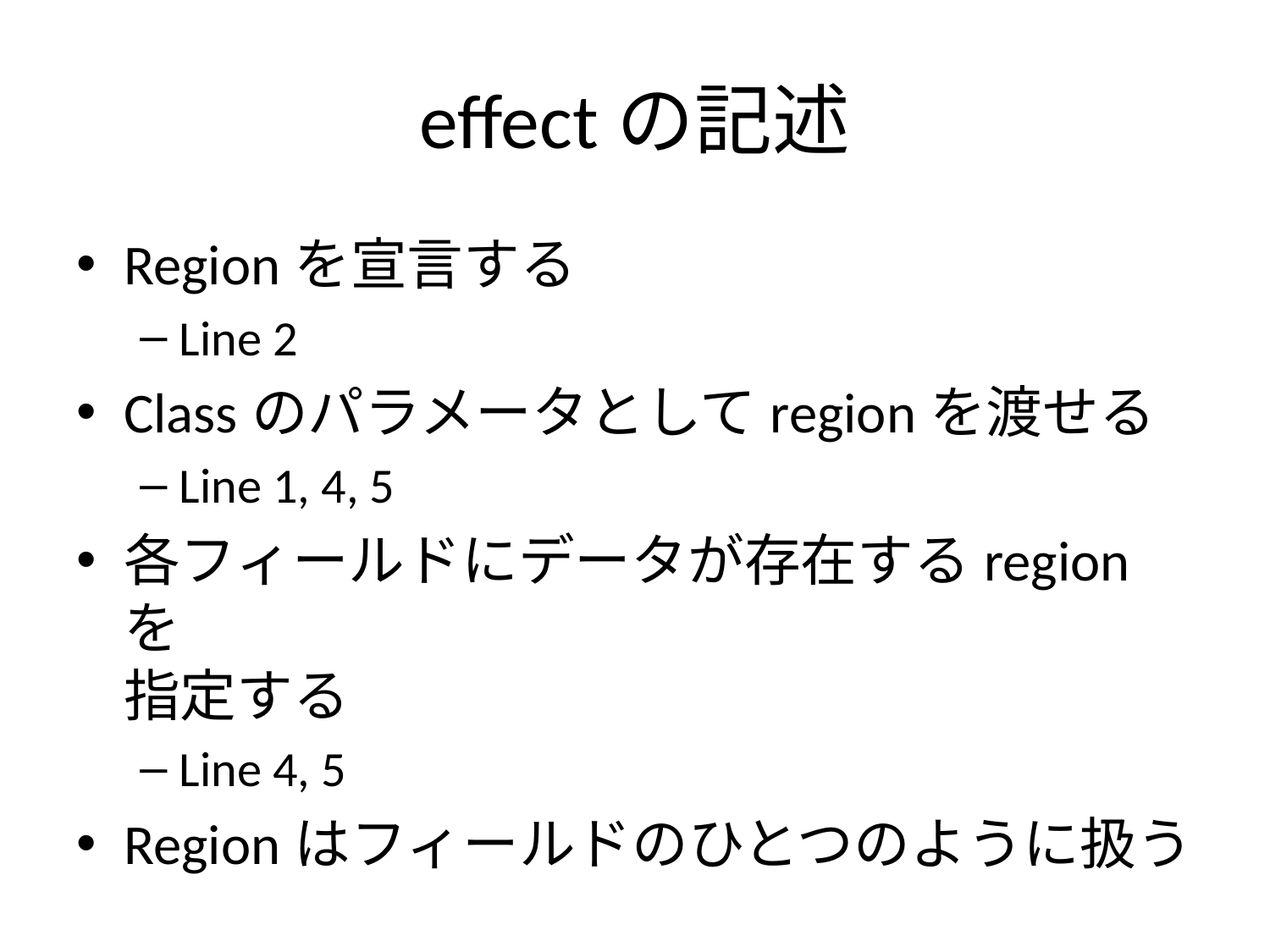

# effectの記述
Regionを宣言する
Line 2
Classのパラメータとしてregionを渡せる
Line 1, 4, 5
各フィールドにデータが存在するregionを
指定する
Line 4, 5
Regionはフィールドのひとつのように扱う